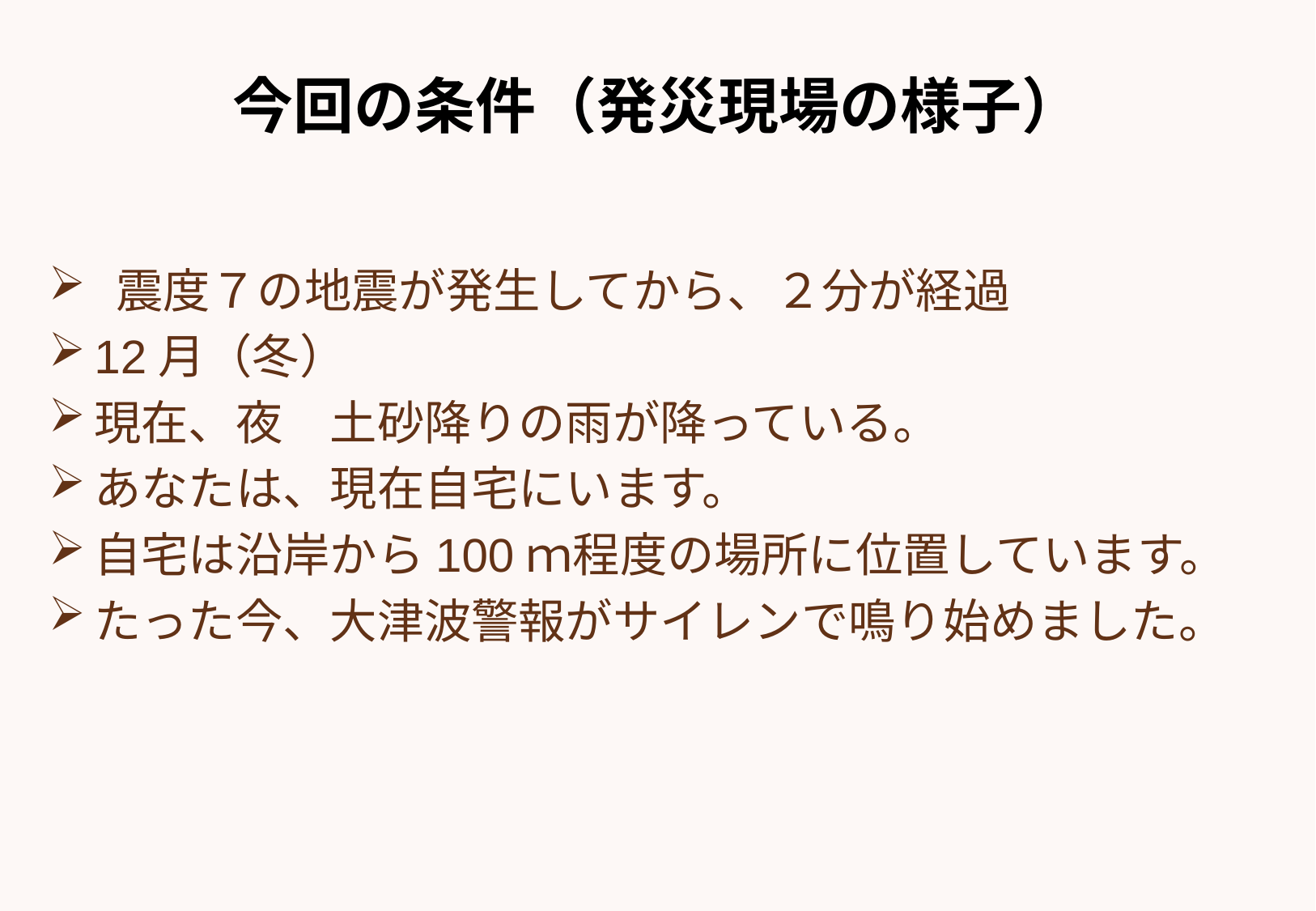

# 今回の条件（発災現場の様子）
 震度７の地震が発生してから、２分が経過
12月（冬）
現在、夜　土砂降りの雨が降っている。
あなたは、現在自宅にいます。
自宅は沿岸から100ｍ程度の場所に位置しています。
たった今、大津波警報がサイレンで鳴り始めました。